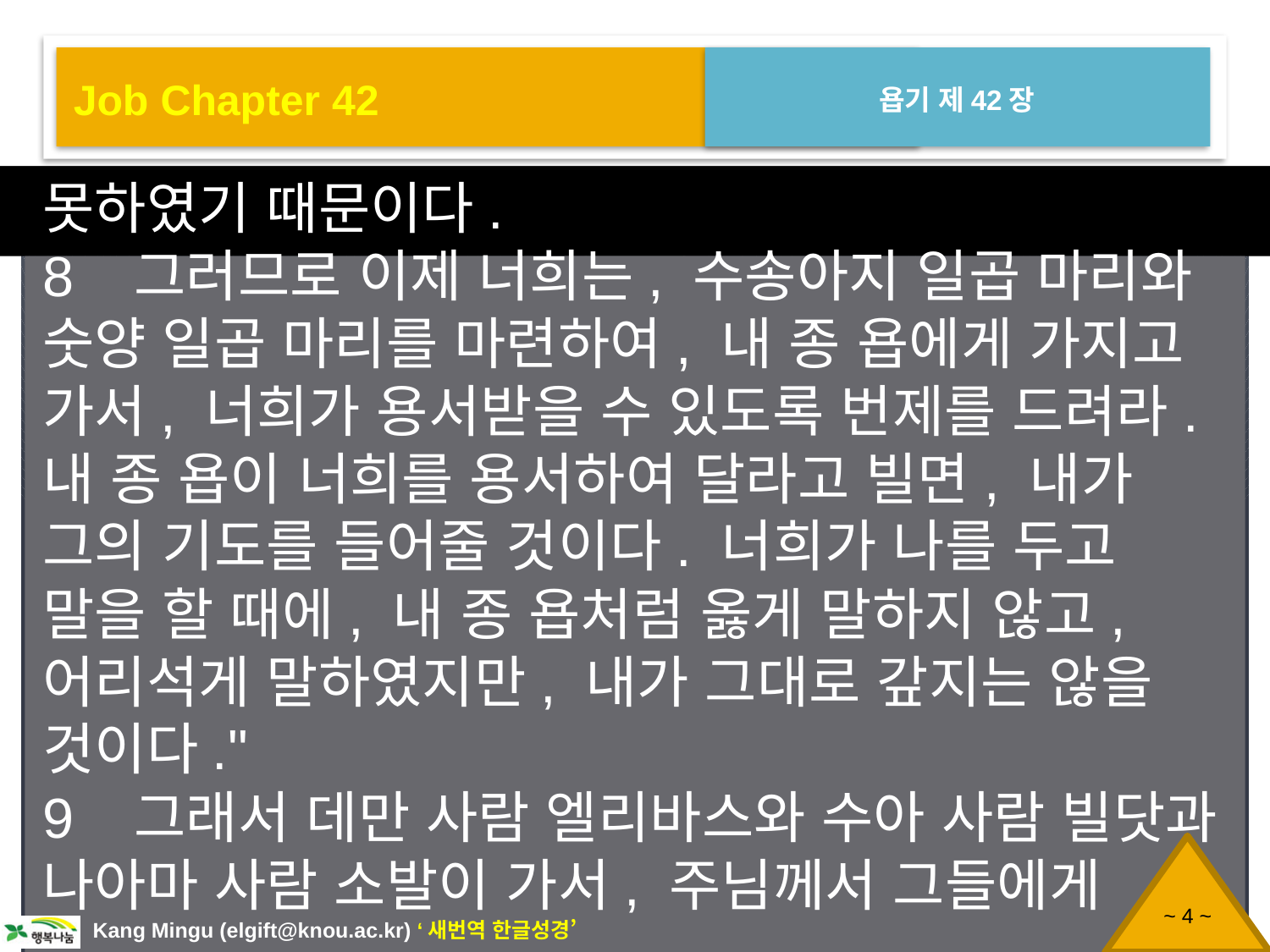

Job Chapter 42
욥기 제42장
못하였기 때문이다.
8   그러므로 이제 너희는, 수송아지 일곱 마리와 숫양 일곱 마리를 마련하여, 내 종 욥에게 가지고 가서, 너희가 용서받을 수 있도록 번제를 드려라. 내 종 욥이 너희를 용서하여 달라고 빌면, 내가 그의 기도를 들어줄 것이다. 너희가 나를 두고 말을 할 때에, 내 종 욥처럼 옳게 말하지 않고, 어리석게 말하였지만, 내가 그대로 갚지는 않을 것이다."
9   그래서 데만 사람 엘리바스와 수아 사람 빌닷과 나아마 사람 소발이 가서, 주님께서 그들에게